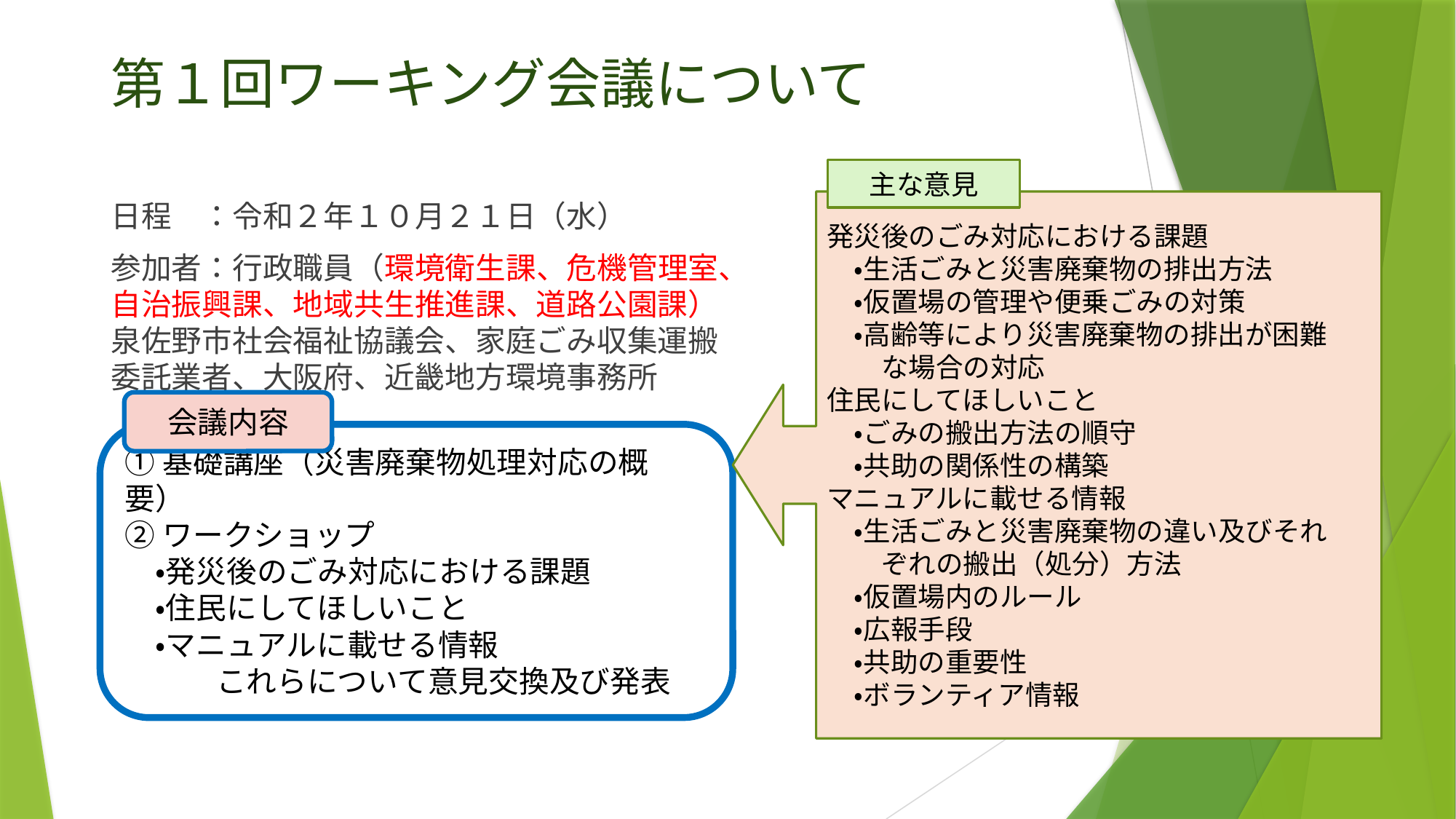

# 第１回ワーキング会議について
主な意見
日程　：令和２年１０月２１日（水）
参加者：行政職員（環境衛生課、危機管理室、自治振興課、地域共生推進課、道路公園課）泉佐野市社会福祉協議会、家庭ごみ収集運搬委託業者、大阪府、近畿地方環境事務所

発災後のごみ対応における課題
　・生活ごみと災害廃棄物の排出方法
　・仮置場の管理や便乗ごみの対策
　・高齢等により災害廃棄物の排出が困難
　　な場合の対応
住民にしてほしいこと
　・ごみの搬出方法の順守
　・共助の関係性の構築
マニュアルに載せる情報
　・生活ごみと災害廃棄物の違い及びそれ
　　ぞれの搬出（処分）方法
　・仮置場内のルール
　・広報手段
　・共助の重要性
　・ボランティア情報
会議内容
①基礎講座（災害廃棄物処理対応の概要）
②ワークショップ
　・発災後のごみ対応における課題
　・住民にしてほしいこと
　・マニュアルに載せる情報
　　　これらについて意見交換及び発表